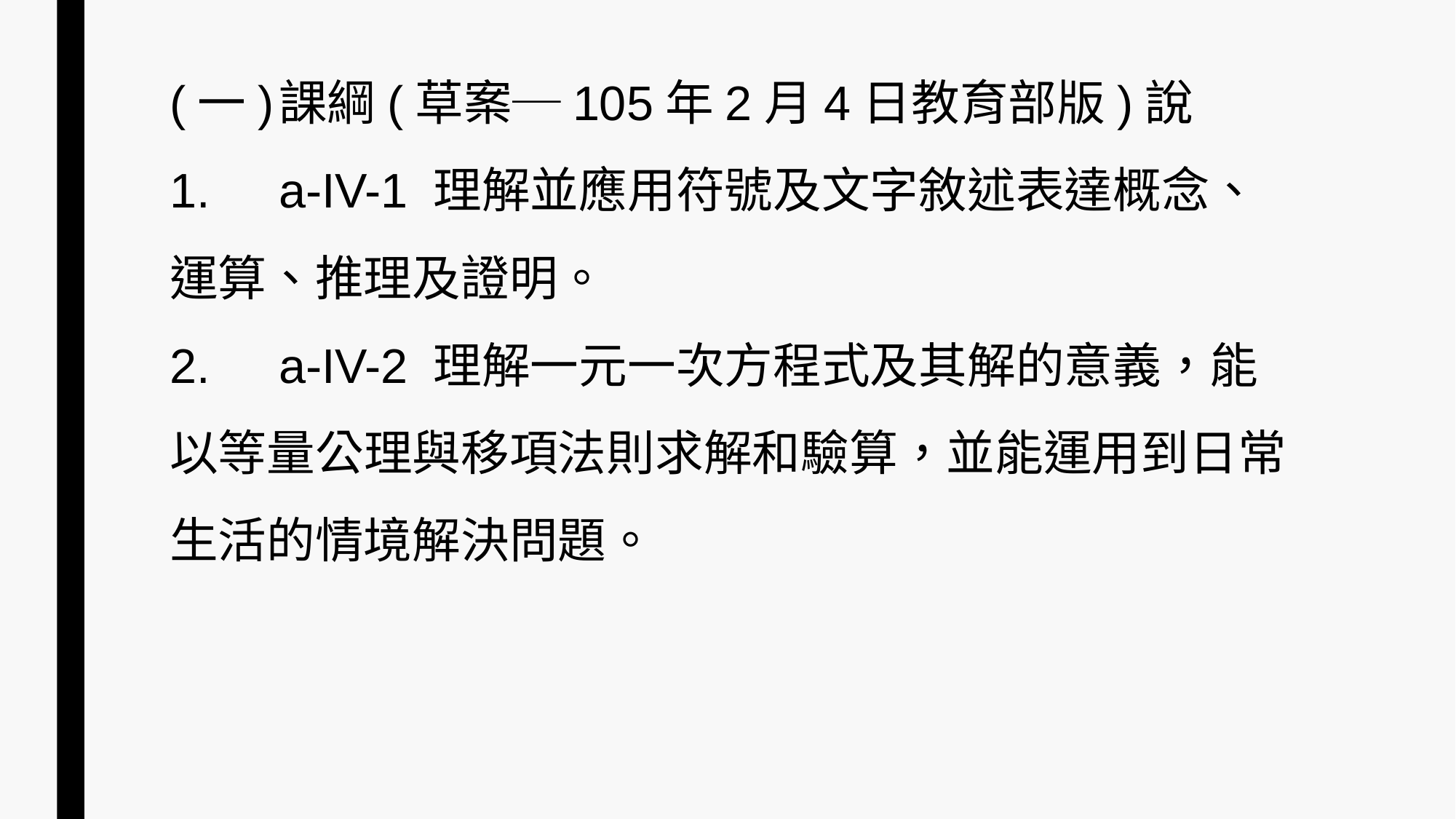

# (一)	課綱(草案─105年2月4日教育部版)說 1.	a-IV-1 理解並應用符號及文字敘述表達概念、運算、推理及證明。 2.	a-IV-2 理解一元一次方程式及其解的意義，能以等量公理與移項法則求解和驗算，並能運用到日常生活的情境解決問題。